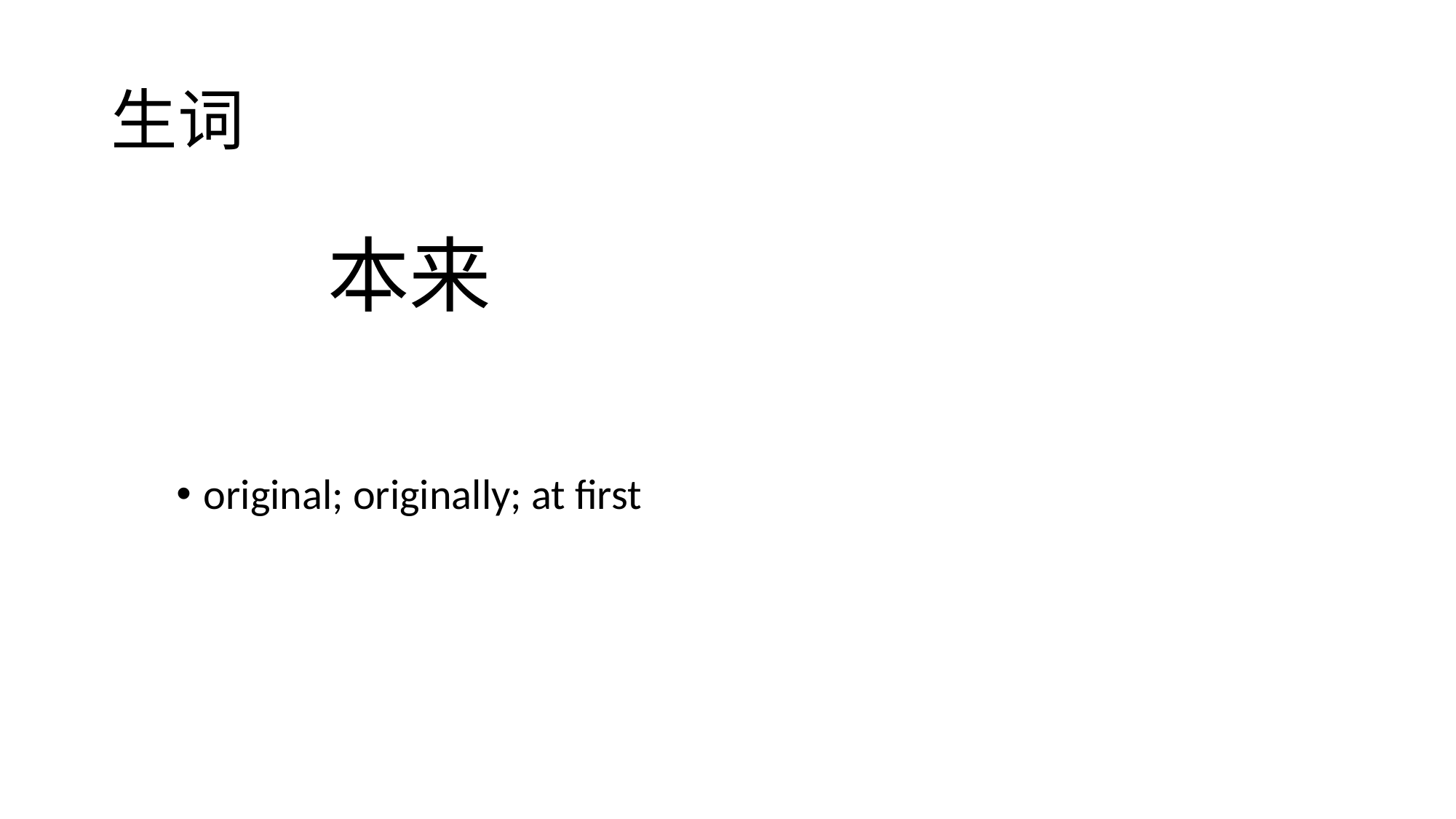

# 生词

original; originally; at first
本来